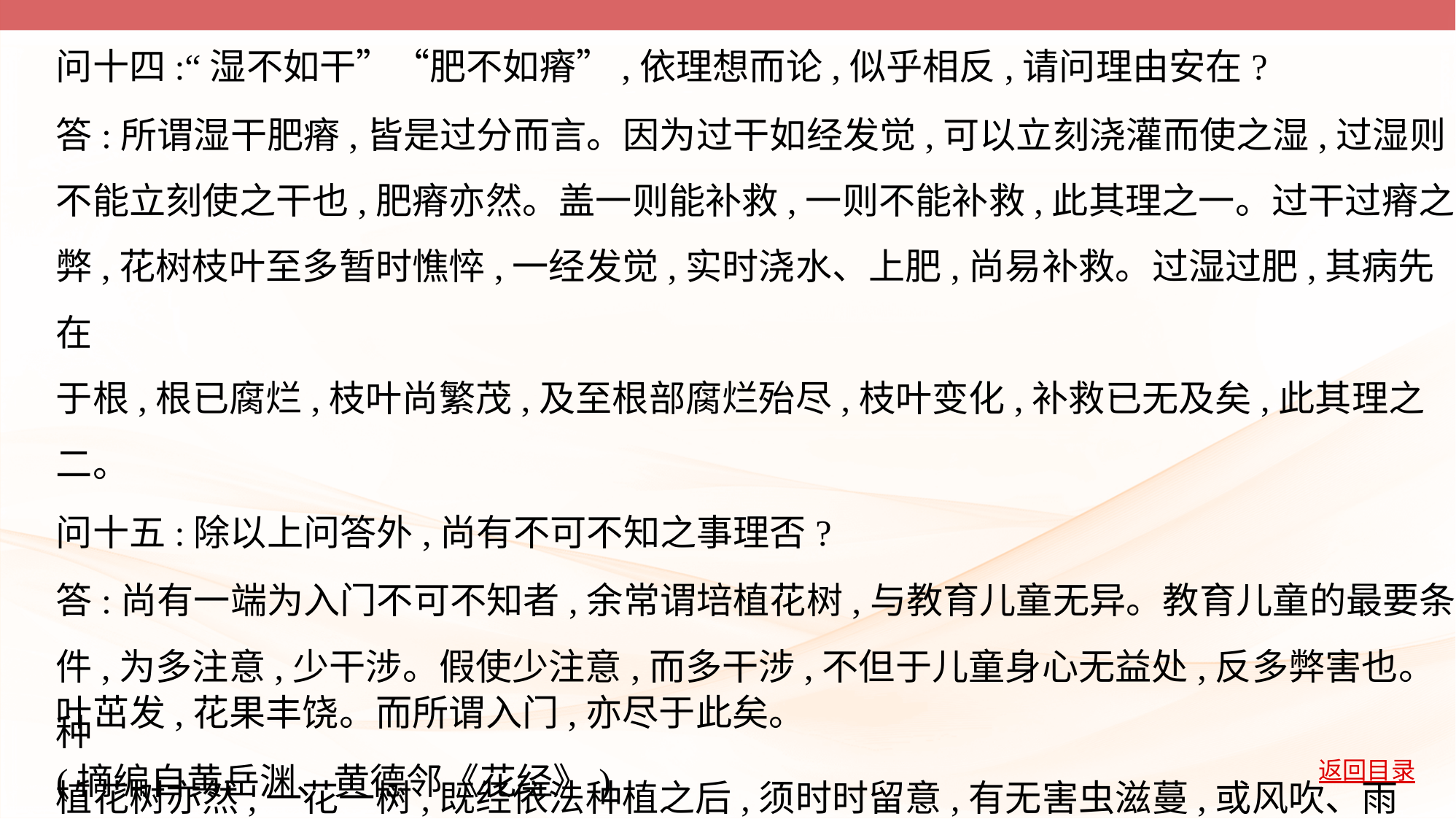

问十四:“湿不如干”“肥不如瘠”,依理想而论,似乎相反,请问理由安在?
答:所谓湿干肥瘠,皆是过分而言。因为过干如经发觉,可以立刻浇灌而使之湿,过湿则
不能立刻使之干也,肥瘠亦然。盖一则能补救,一则不能补救,此其理之一。过干过瘠之
弊,花树枝叶至多暂时憔悴,一经发觉,实时浇水、上肥,尚易补救。过湿过肥,其病先在
于根,根已腐烂,枝叶尚繁茂,及至根部腐烂殆尽,枝叶变化,补救已无及矣,此其理之二。
问十五:除以上问答外,尚有不可不知之事理否?
答:尚有一端为入门不可不知者,余常谓培植花树,与教育儿童无异。教育儿童的最要条
件,为多注意,少干涉。假使少注意,而多干涉,不但于儿童身心无益处,反多弊害也。种
植花树亦然,一花一树,既经依法种植之后,须时时留意,有无害虫滋蔓,或风吹、雨打、
日炙、霜侵,有则及时补救。切不可时常移植,攀折摇动,使之不能安定,如此则自然枝
叶茁发,花果丰饶。而所谓入门,亦尽于此矣。
(摘编自黄岳渊、黄德邻《花经》)